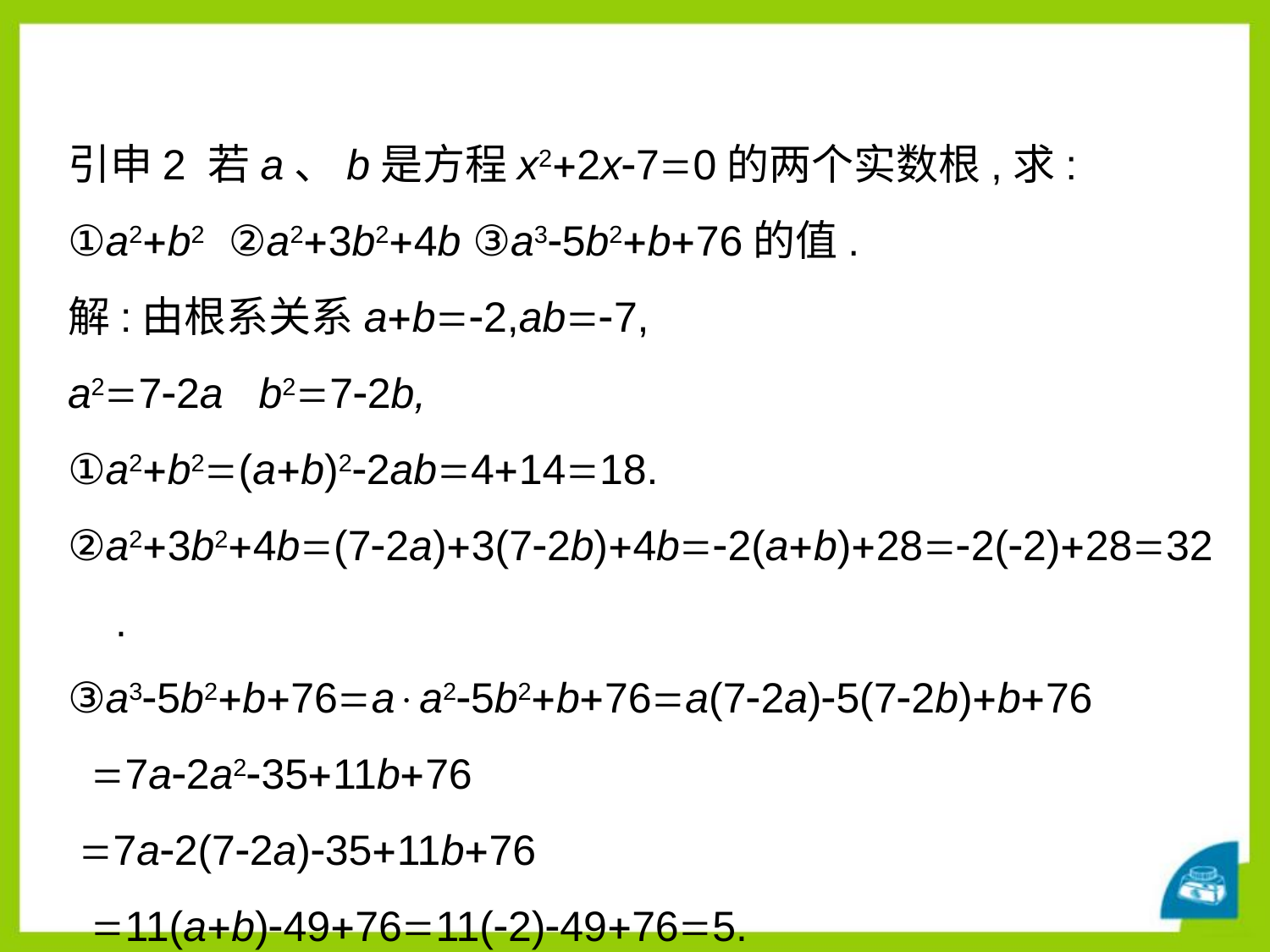

引申2 若a、b是方程x2+2x−7=0的两个实数根,求:
①a2+b2  ②a2+3b2+4b ③a3−5b2+b+76的值.
解:由根系关系a+b=−2,ab=−7,
a2=7−2a   b2=7−2b,
①a2+b2=(a+b)2−2ab=4+14=18.
②a2+3b2+4b=(7−2a)+3(7−2b)+4b=−2(a+b)+28=−2(−2)+28=32.
③a3−5b2+b+76=a⋅a2−5b2+b+76=a(7−2a)−5(7−2b)+b+76
  =7a−2a2−35+11b+76
 =7a−2(7−2a)−35+11b+76
  =11(a+b)−49+76=11(−2)−49+76=5.